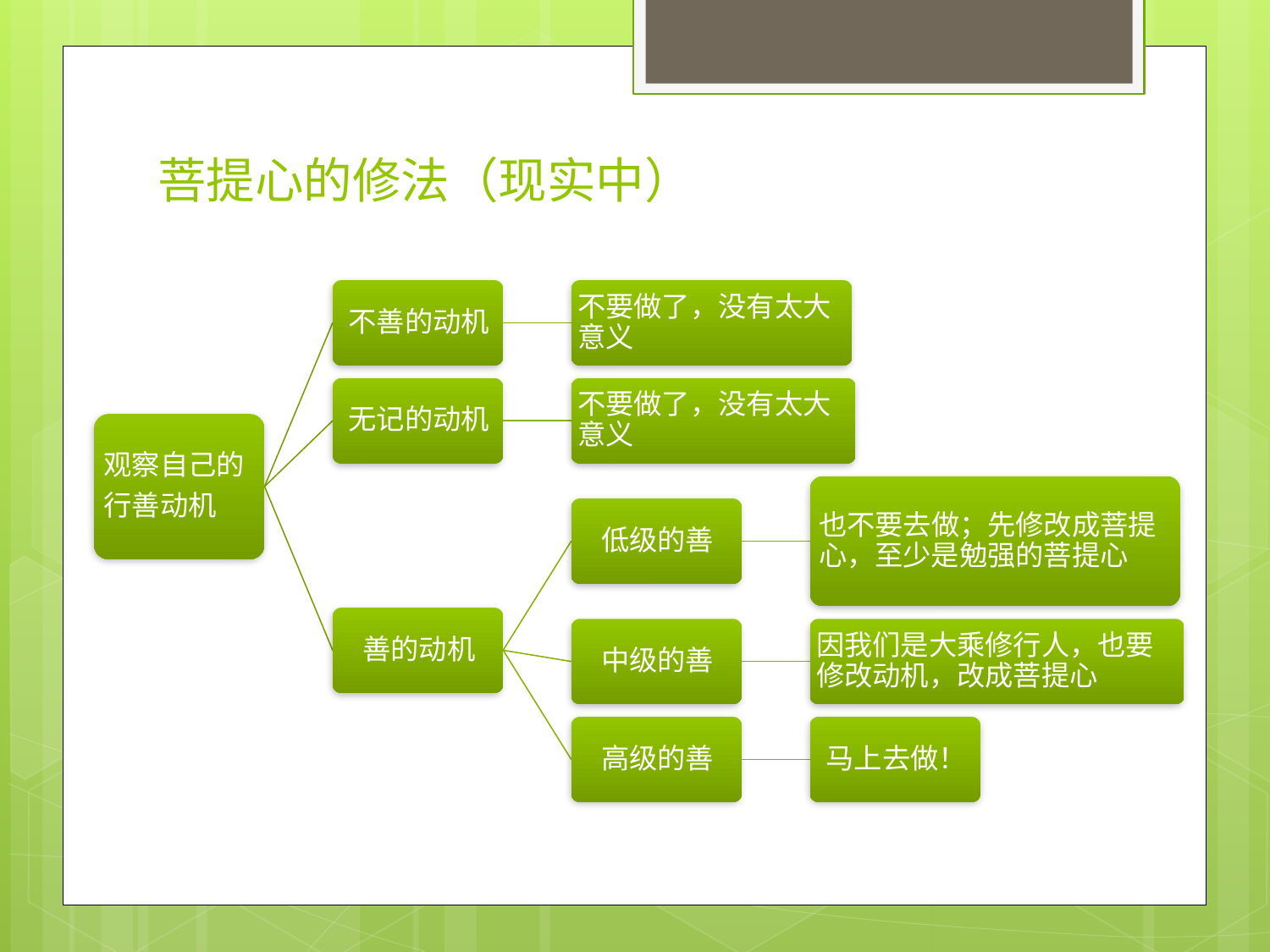

# 菩提心的修法（现实中）
观察自己的
行善动机

不善的动机

不要做了，没有太大意义

无记的动机

不要做了，没有太大意义

善的动机

低级的善

也不要去做；先修改成菩提心，至少是勉强的菩提心

中级的善

因我们是大乘修行人，也要修改动机，改成菩提心

高级的善

马上去做！